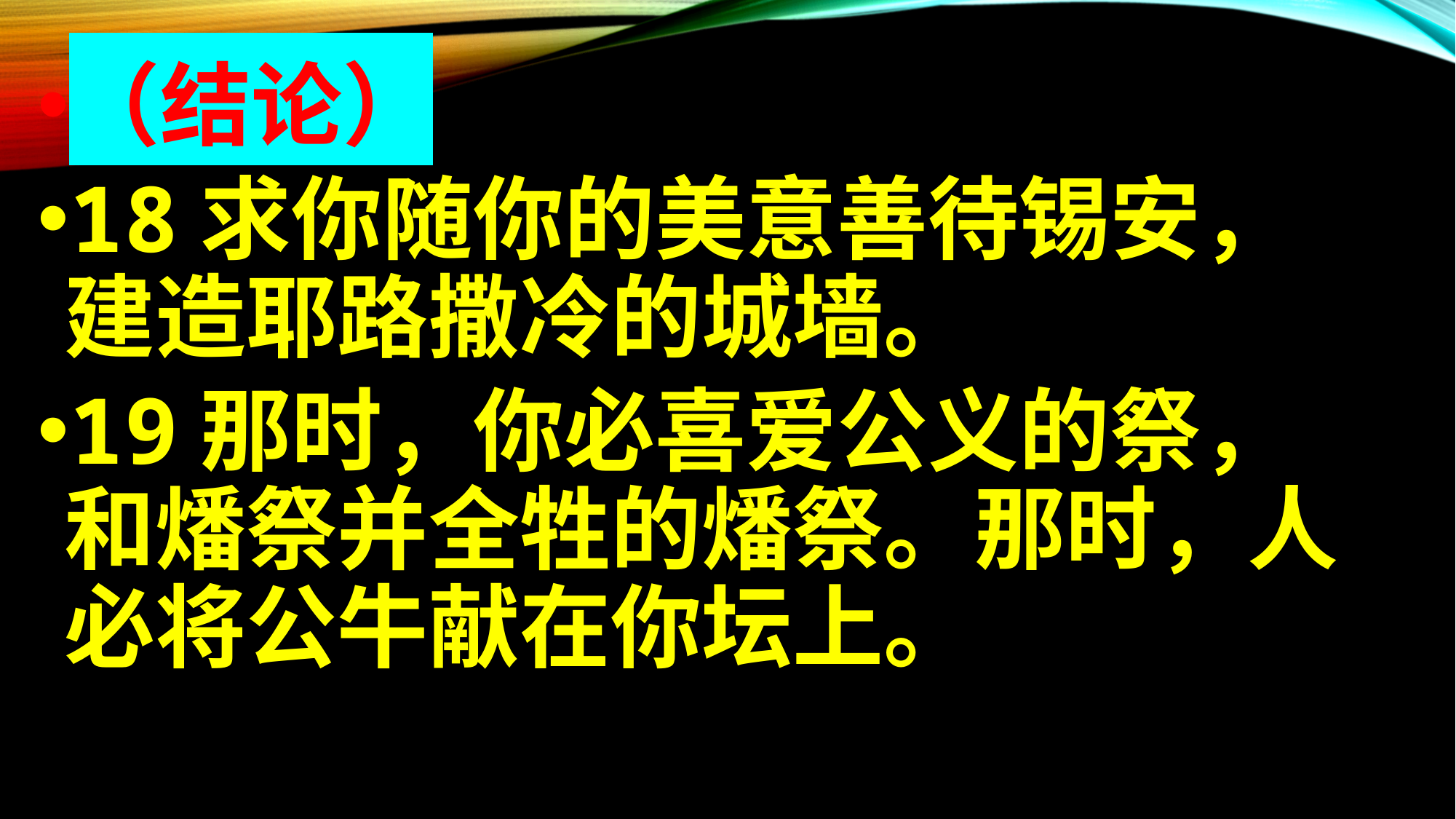

（结论）
18求你随你的美意善待锡安，建造耶路撒冷的城墙。
19那时，你必喜爱公义的祭，和燔祭并全牲的燔祭。那时，人必将公牛献在你坛上。